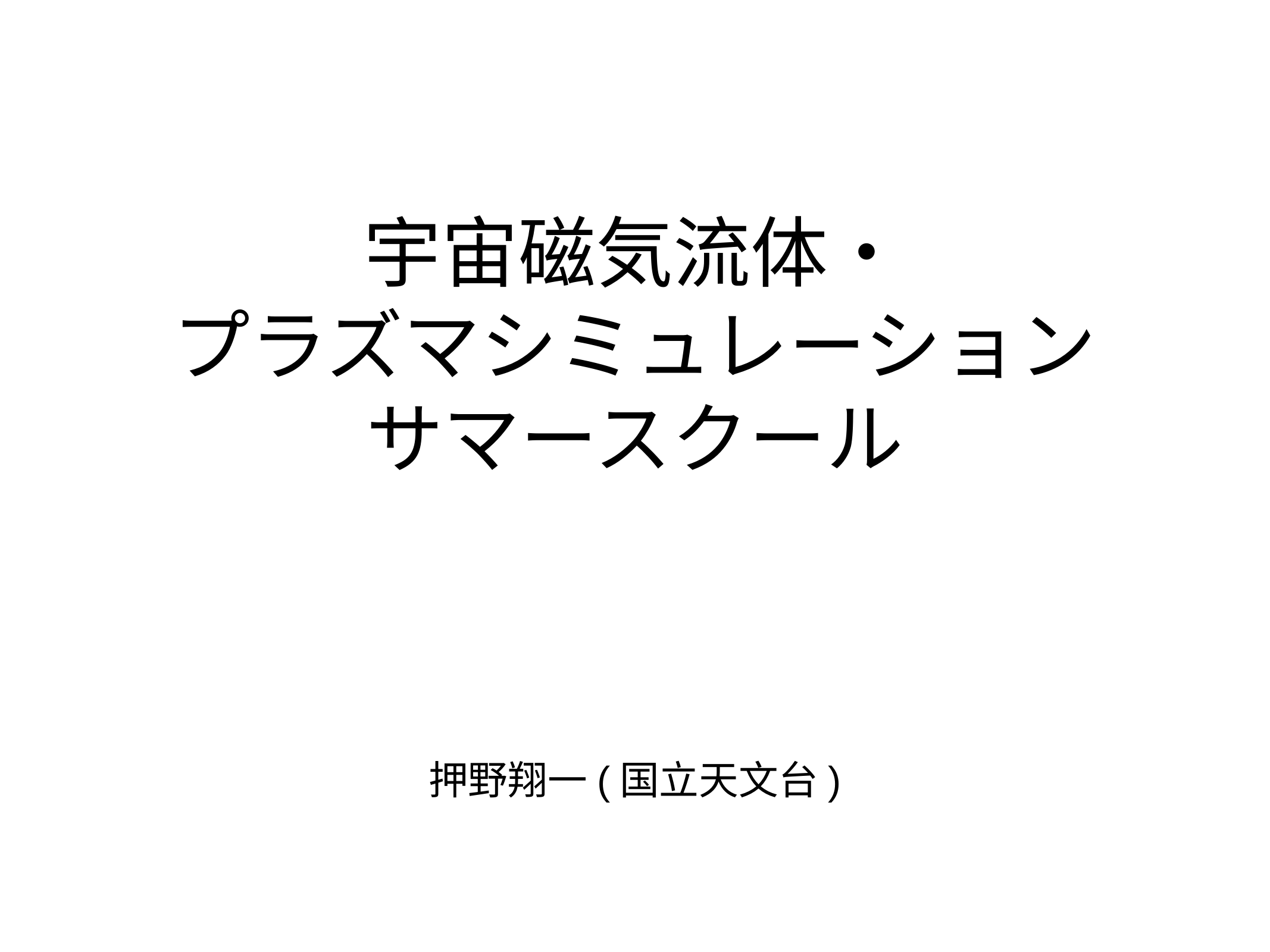

# 宇宙磁気流体・
プラズマシミュレーション
サマースクール
押野翔一(国立天文台)